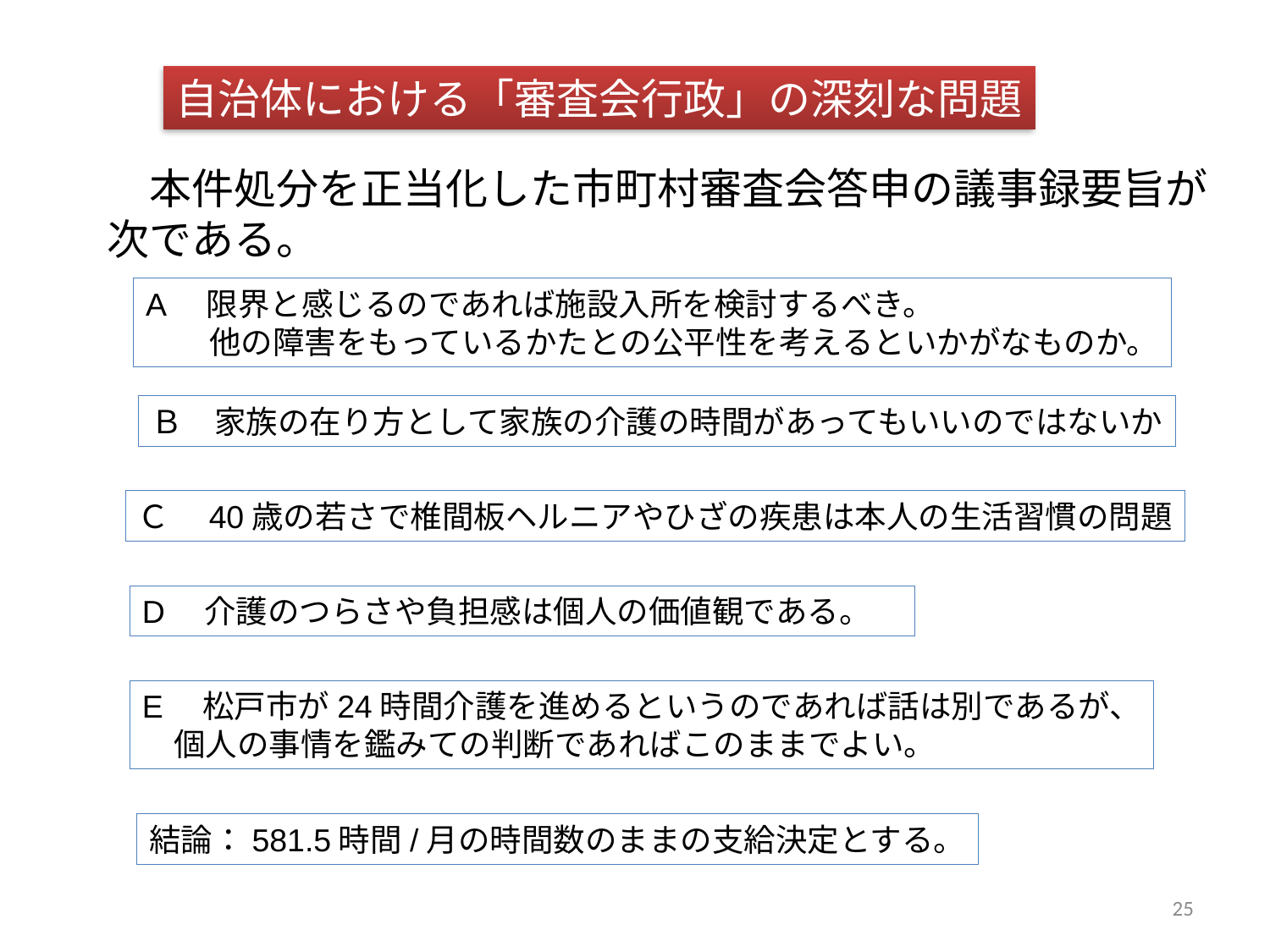

自治体における「審査会行政」の深刻な問題
　本件処分を正当化した市町村審査会答申の議事録要旨が次である。
A　限界と感じるのであれば施設入所を検討するべき。
　　他の障害をもっているかたとの公平性を考えるといかがなものか。
Ｂ　家族の在り方として家族の介護の時間があってもいいのではないか
Ｃ　40歳の若さで椎間板ヘルニアやひざの疾患は本人の生活習慣の問題
D　介護のつらさや負担感は個人の価値観である。
E　松戸市が24時間介護を進めるというのであれば話は別であるが、
　個人の事情を鑑みての判断であればこのままでよい。
結論：581.5時間/月の時間数のままの支給決定とする。
25